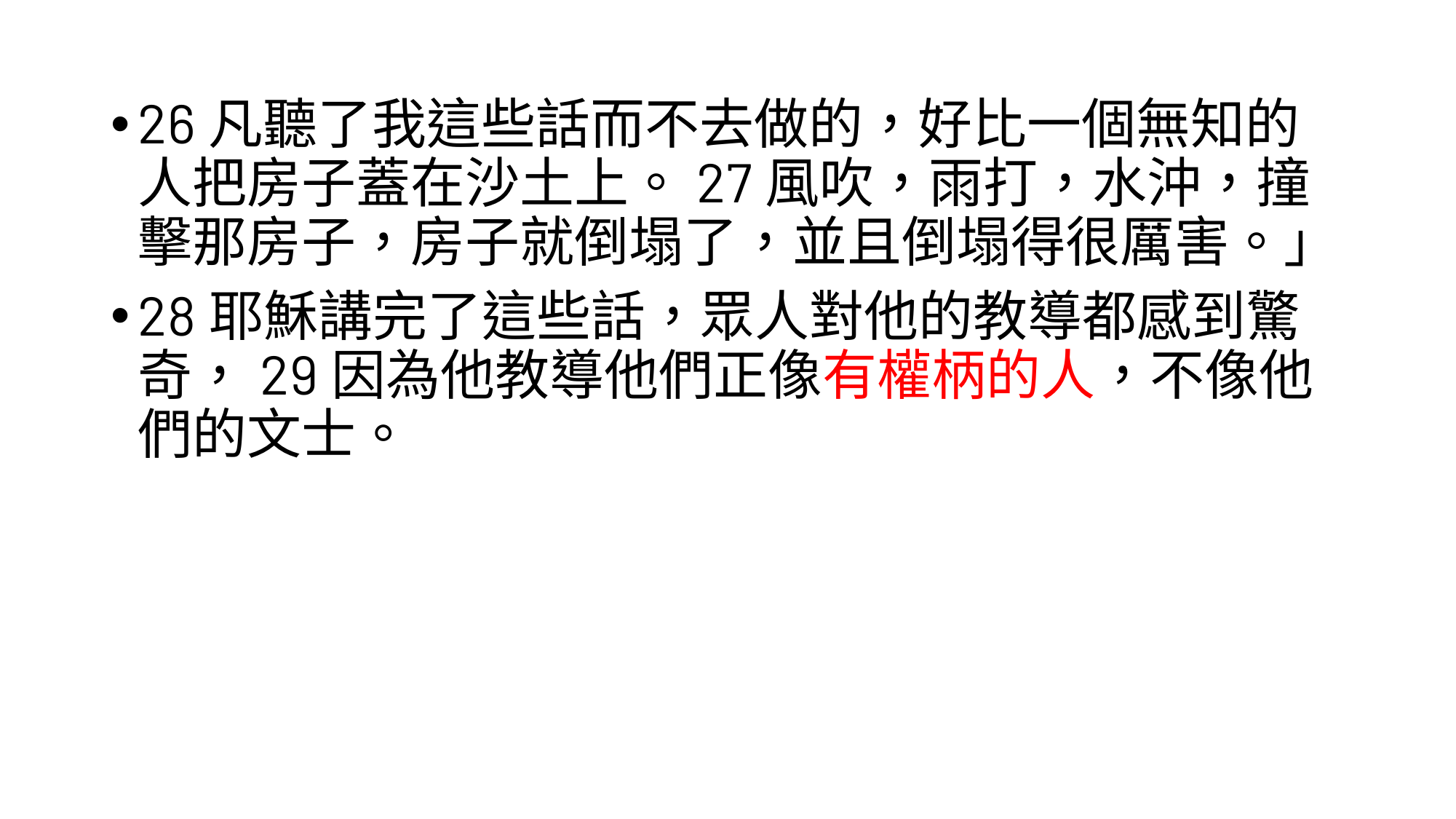

26凡聽了我這些話而不去做的，好比一個無知的人把房子蓋在沙土上。27風吹，雨打，水沖，撞擊那房子，房子就倒塌了，並且倒塌得很厲害。」
28耶穌講完了這些話，眾人對他的教導都感到驚奇，29因為他教導他們正像有權柄的人，不像他們的文士。